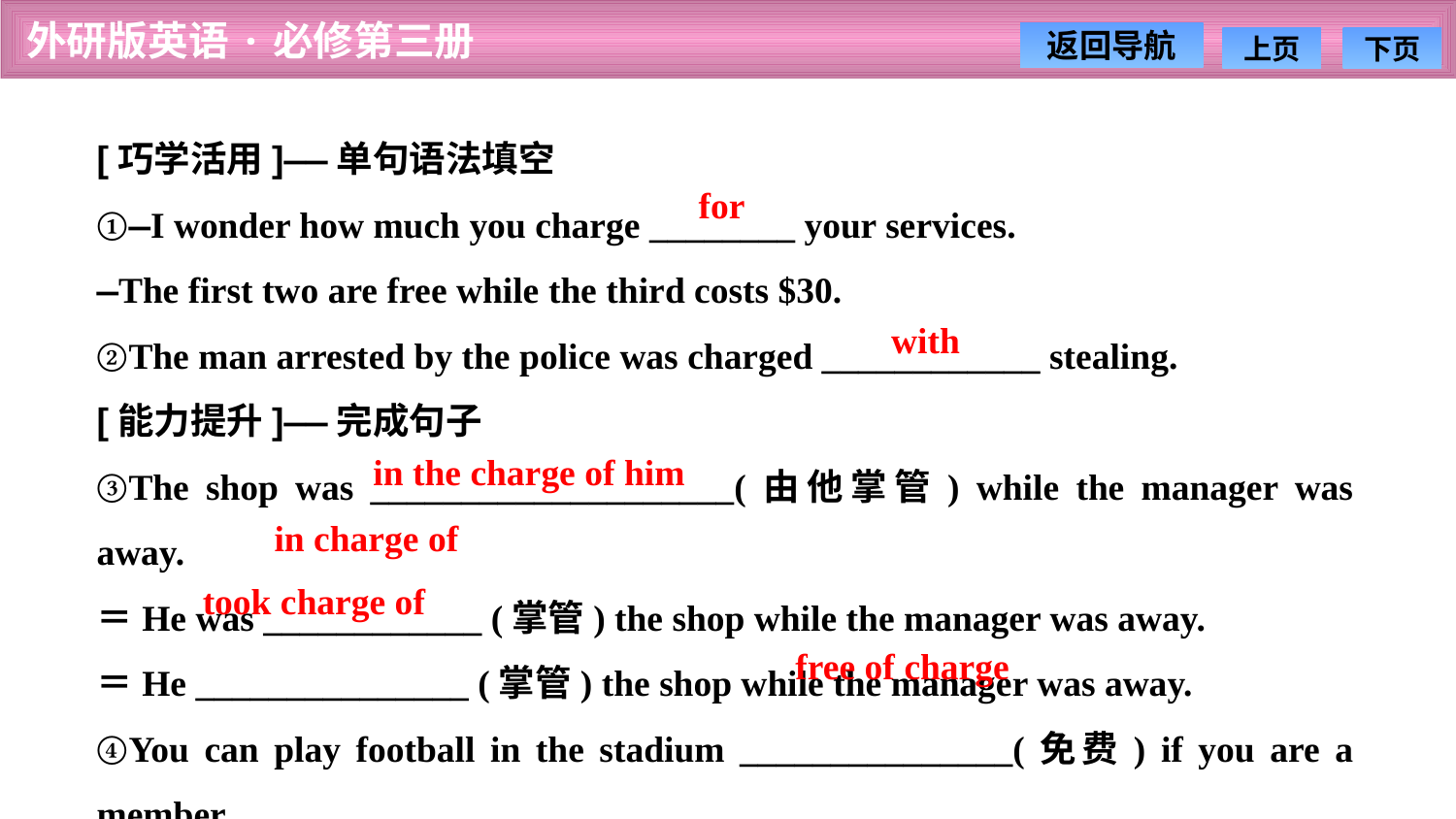

[巧学活用]——单句语法填空
①—I wonder how much you charge ________ your services.
—The first two are free while the third costs $30.
②The man arrested by the police was charged ____________ stealing.
[能力提升]——完成句子
③The shop was ____________________(由他掌管) while the manager was away.
＝He was ____________ (掌管) the shop while the manager was away.
＝He _______________ (掌管) the shop while the manager was away.
④You can play football in the stadium _______________(免费) if you are a member.
for
with
in the charge of him
in charge of
took charge of
free of charge